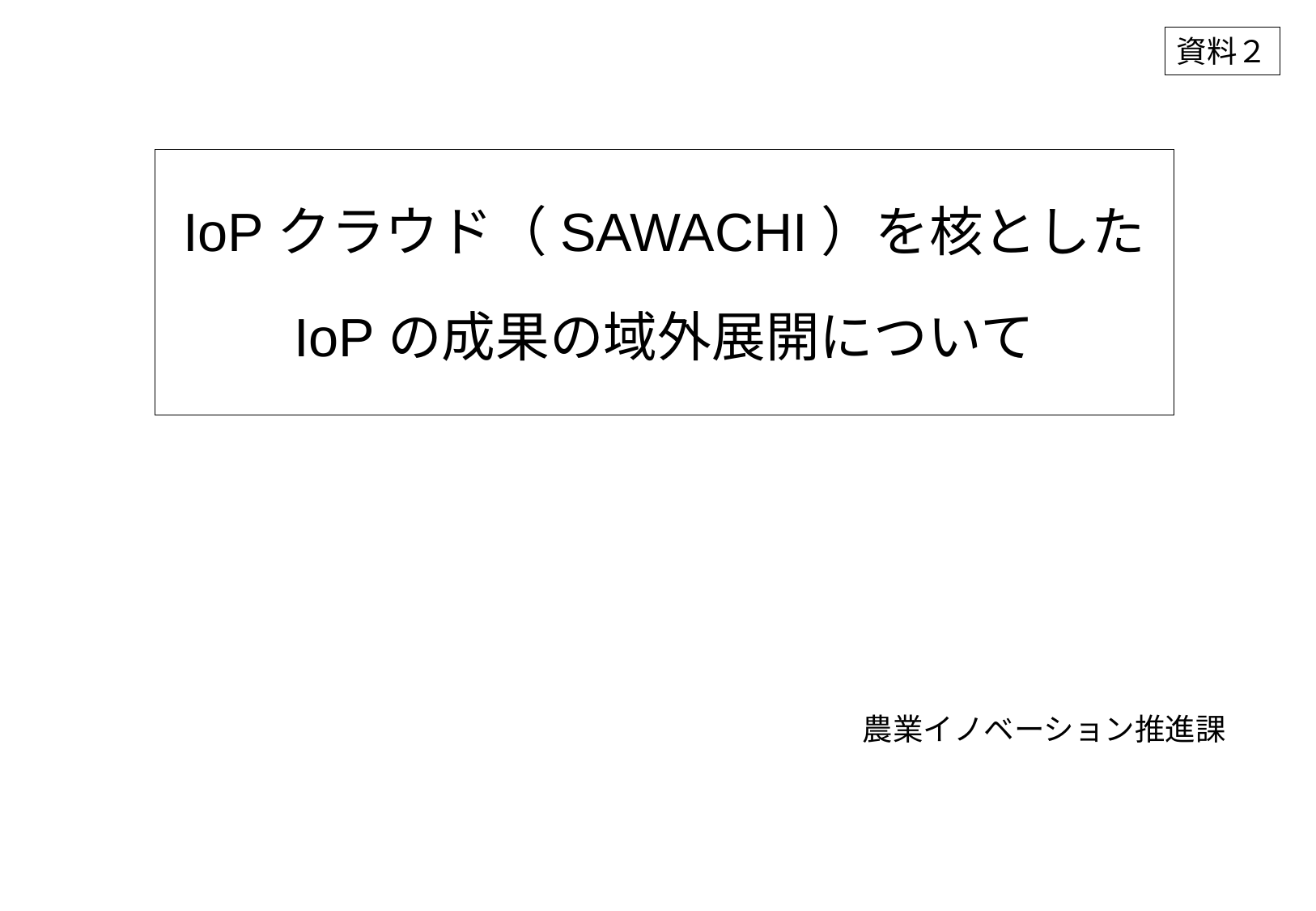

資料２

IoPクラウド（SAWACHI）を核とした

IoPの成果の域外展開について
農業イノベーション推進課